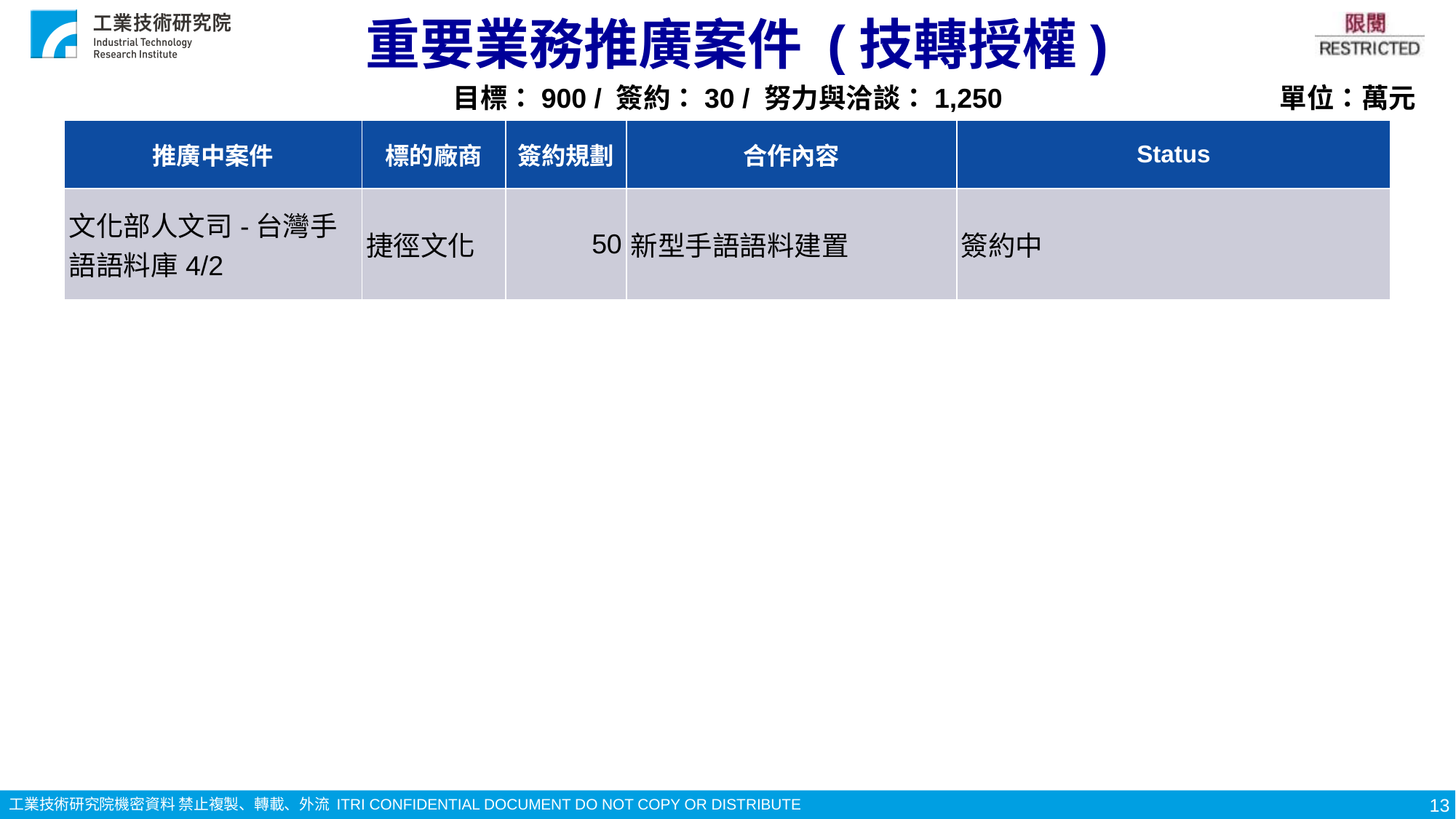

# 重要業務推廣案件 (技轉授權)
目標：900 / 簽約：30 / 努力與洽談：1,250
單位：萬元
| 推廣中案件 | 標的廠商 | 簽約規劃 | 合作內容 | Status |
| --- | --- | --- | --- | --- |
| 文化部人文司-台灣手語語料庫4/2 | 捷徑文化 | 50 | 新型手語語料建置 | 簽約中 |
13